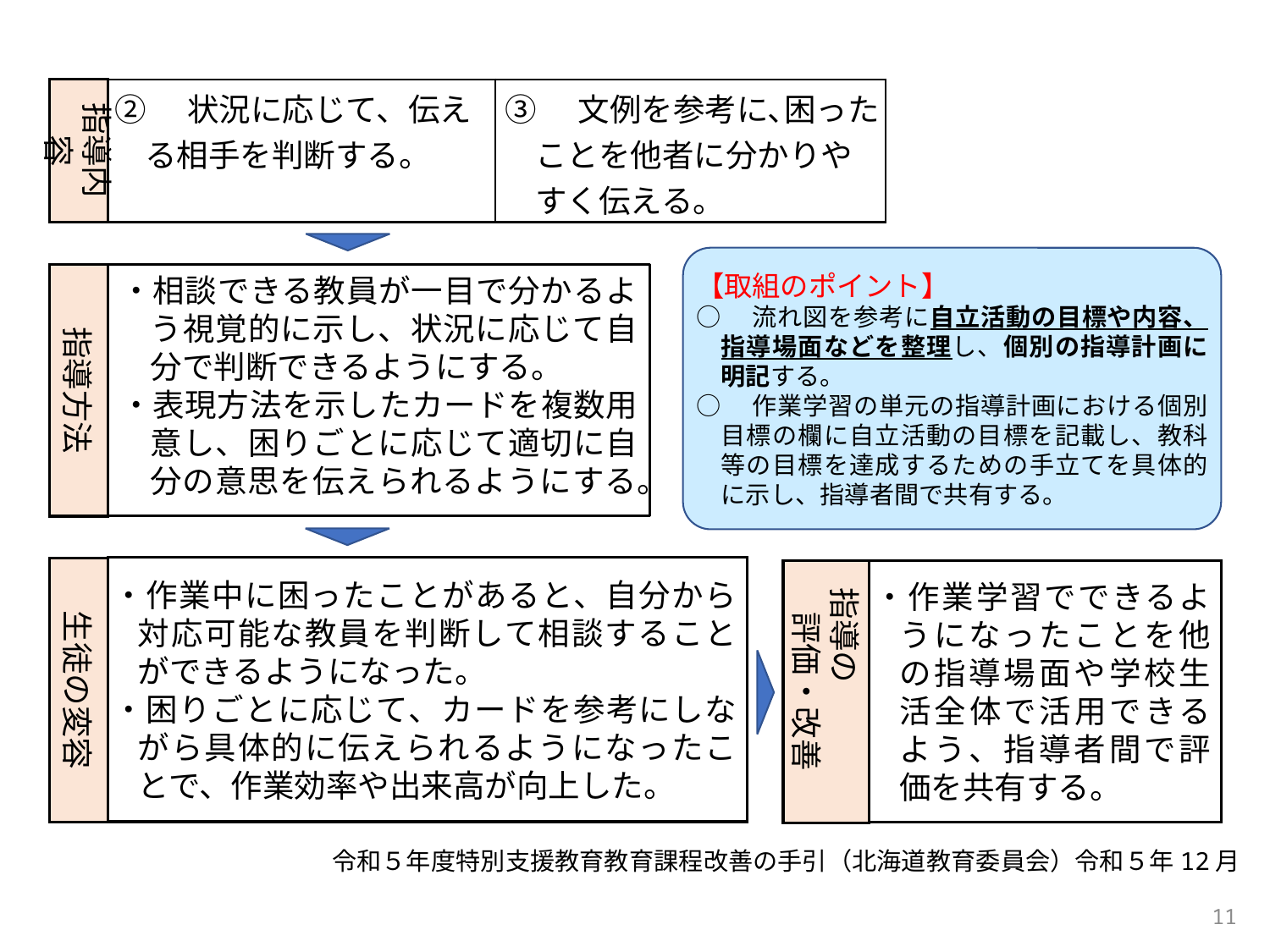

| ②　状況に応じて、伝える相手を判断する。 | ③　文例を参考に､困ったことを他者に分かりやすく伝える。 |
| --- | --- |
指導内容

【取組のポイント】
○　流れ図を参考に自立活動の目標や内容、指導場面などを整理し、個別の指導計画に明記する。
○　作業学習の単元の指導計画における個別目標の欄に自立活動の目標を記載し、教科等の目標を達成するための手立てを具体的に示し、指導者間で共有する。
指導方法
・相談できる教員が一目で分かるよう視覚的に示し、状況に応じて自分で判断できるようにする。
・表現方法を示したカードを複数用意し、困りごとに応じて適切に自分の意思を伝えられるようにする。

・作業中に困ったことがあると、自分から対応可能な教員を判断して相談することができるようになった。
・困りごとに応じて、カードを参考にしながら具体的に伝えられるようになったことで、作業効率や出来高が向上した。
生徒の変容
 指導の
　 評価・改善
・作業学習でできるようになったことを他の指導場面や学校生活全体で活用できるよう、指導者間で評価を共有する。

令和５年度特別支援教育教育課程改善の手引（北海道教育委員会）令和５年12月
11